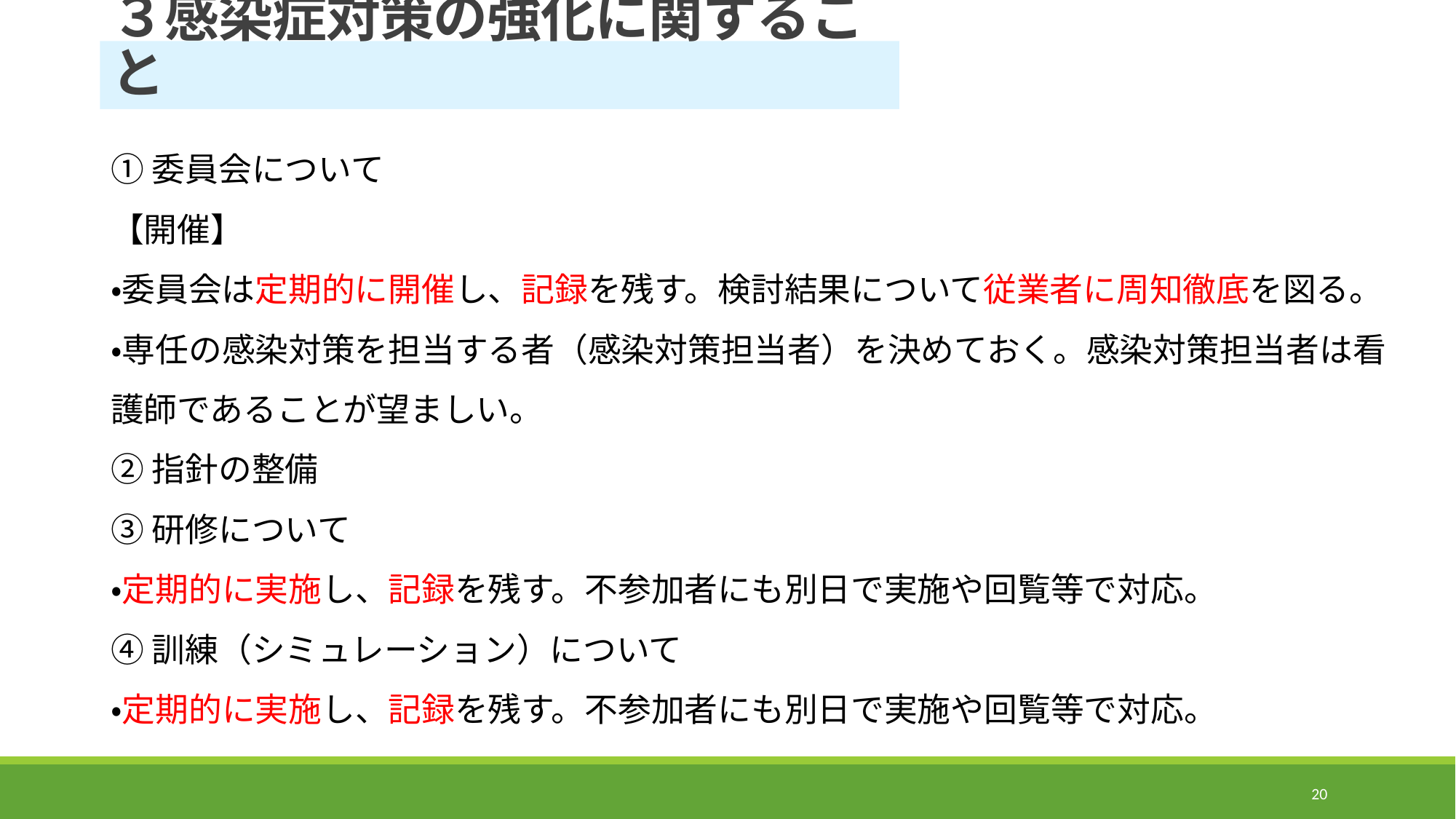

# ３感染症対策の強化に関すること
①委員会について
【開催】
・委員会は定期的に開催し、記録を残す。検討結果について従業者に周知徹底を図る。
・専任の感染対策を担当する者（感染対策担当者）を決めておく。感染対策担当者は看護師であることが望ましい。
②指針の整備
③研修について
・定期的に実施し、記録を残す。不参加者にも別日で実施や回覧等で対応。
④訓練（シミュレーション）について
・定期的に実施し、記録を残す。不参加者にも別日で実施や回覧等で対応。
20